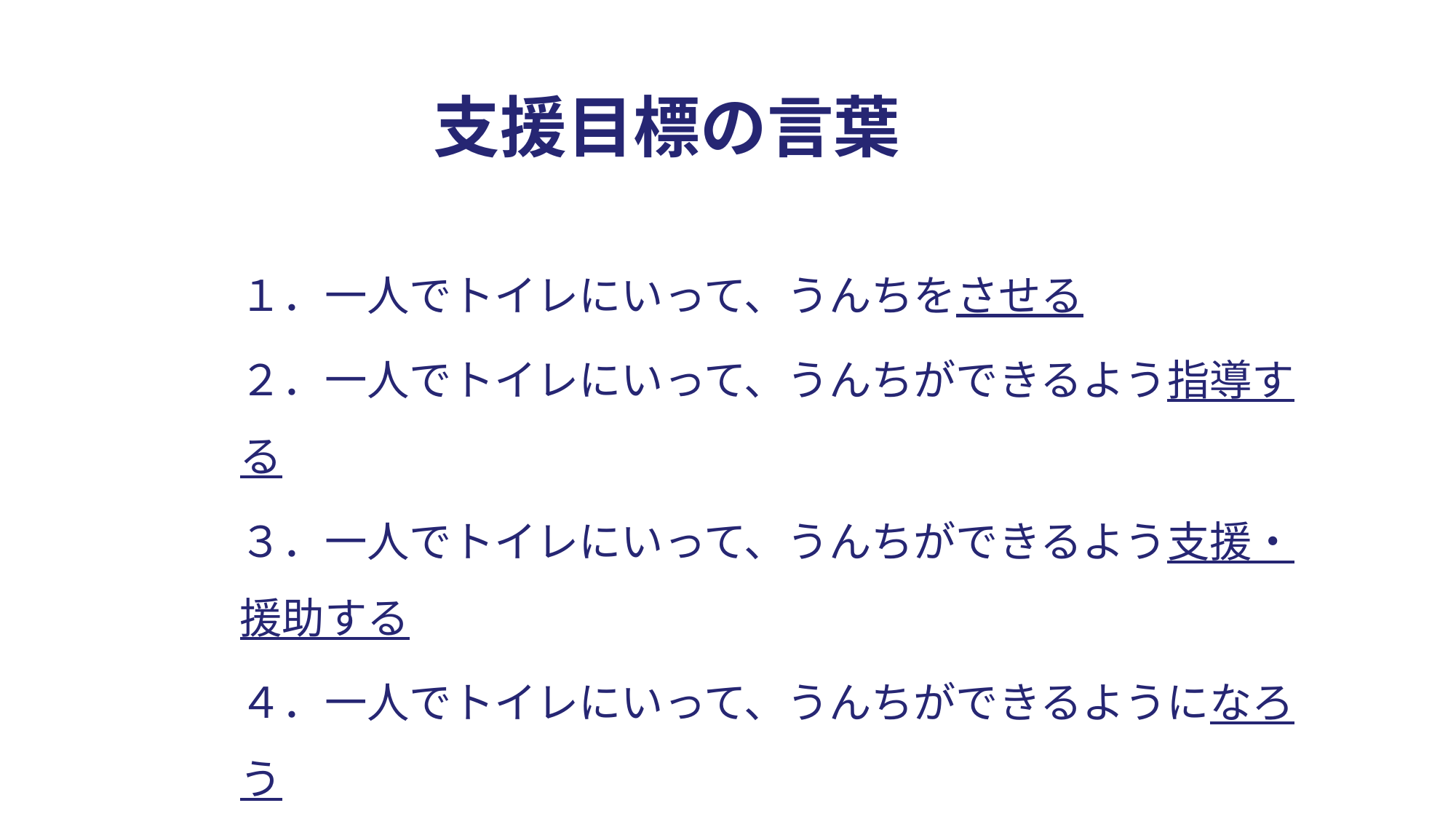

# 支援目標の言葉
１．一人でトイレにいって、うんちをさせる
２．一人でトイレにいって、うんちができるよう指導する
３．一人でトイレにいって、うんちができるよう支援・援助する
４．一人でトイレにいって、うんちができるようになろう
５．一人でトイレにいって、うんちができるようなりたい